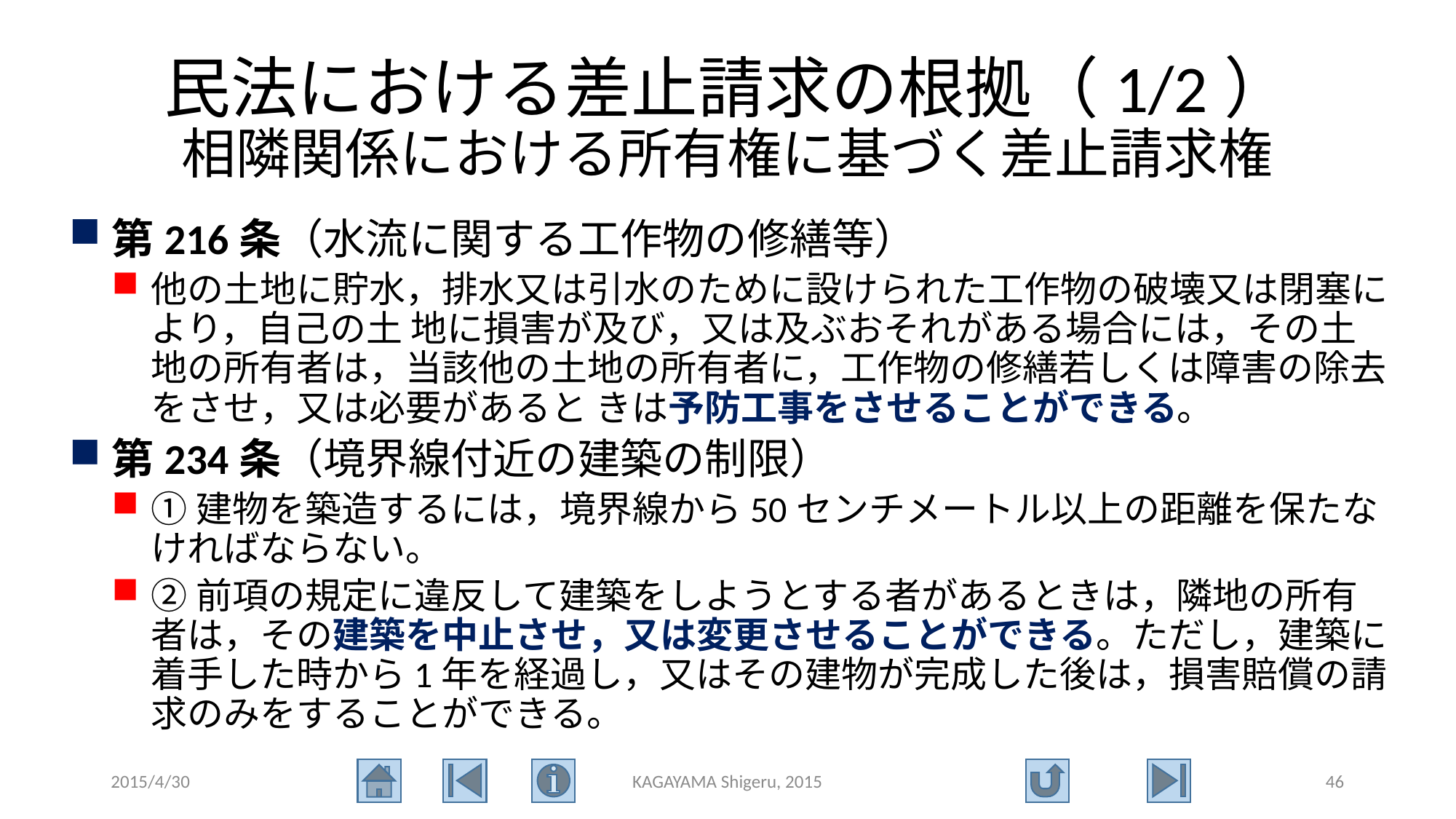

# 民法における差止請求の根拠（1/2） 相隣関係における所有権に基づく差止請求権
第216条（水流に関する工作物の修繕等）
他の土地に貯水，排水又は引水のために設けられた工作物の破壊又は閉塞により，自己の土 地に損害が及び，又は及ぶおそれがある場合には，その土地の所有者は，当該他の土地の所有者に，工作物の修繕若しくは障害の除去をさせ，又は必要があると きは予防工事をさせることができる。
第234条（境界線付近の建築の制限）
①建物を築造するには，境界線から50センチメートル以上の距離を保たなければならない。
②前項の規定に違反して建築をしようとする者があるときは，隣地の所有者は，その建築を中止させ，又は変更させることができる。ただし，建築に着手した時から1年を経過し，又はその建物が完成した後は，損害賠償の請求のみをすることができる。

2015/4/30
KAGAYAMA Shigeru, 2015
46